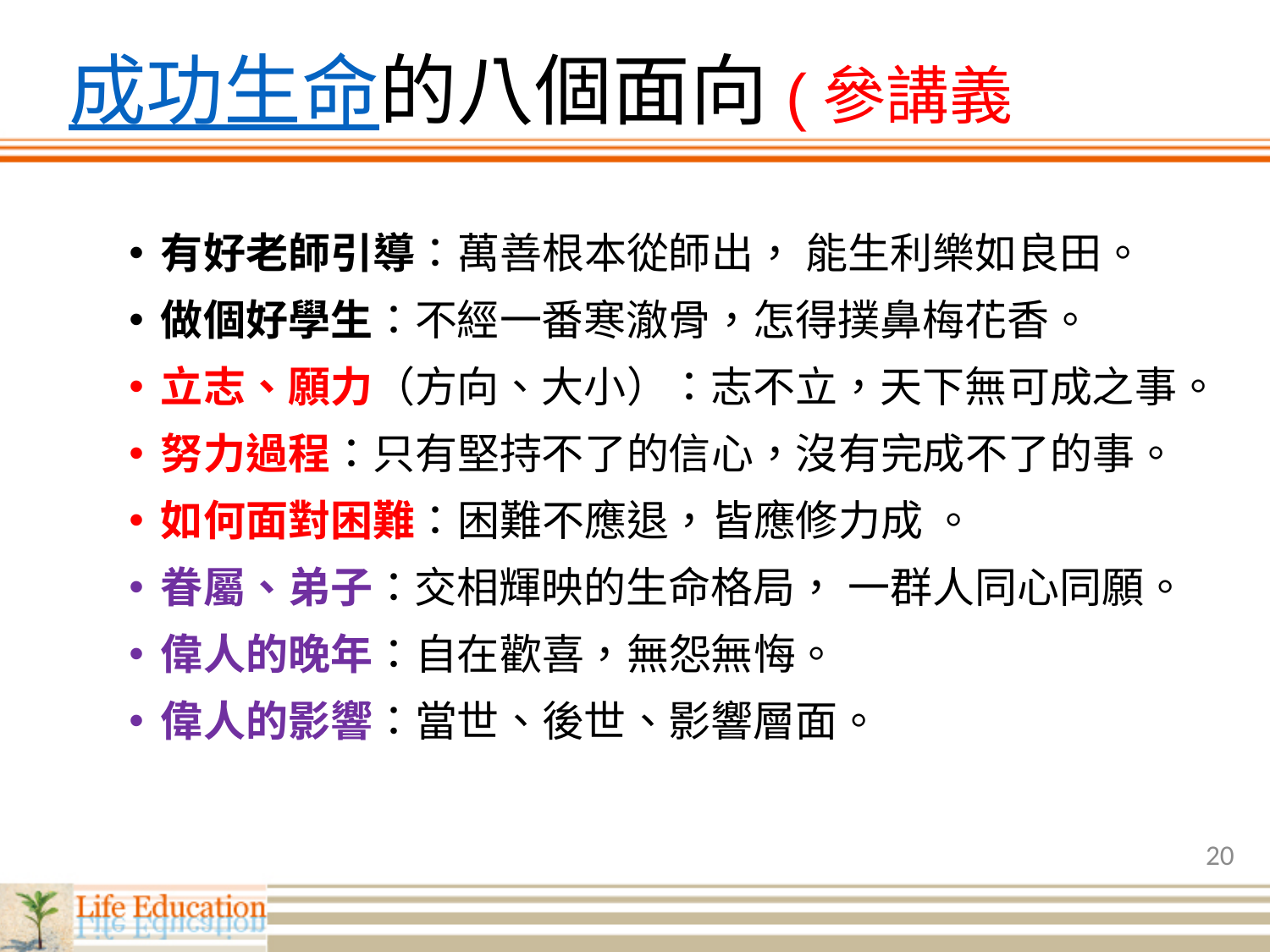

# 成功生命的八個面向(參講義
有好老師引導：萬善根本從師出， 能生利樂如良田。
做個好學生：不經一番寒澈骨，怎得撲鼻梅花香。
立志、願力（方向、大小）：志不立，天下無可成之事。
努力過程：只有堅持不了的信心，沒有完成不了的事。
如何面對困難：困難不應退，皆應修力成 。
眷屬、弟子：交相輝映的生命格局， 一群人同心同願。
偉人的晚年：自在歡喜，無怨無悔。
偉人的影響：當世、後世、影響層面。

20